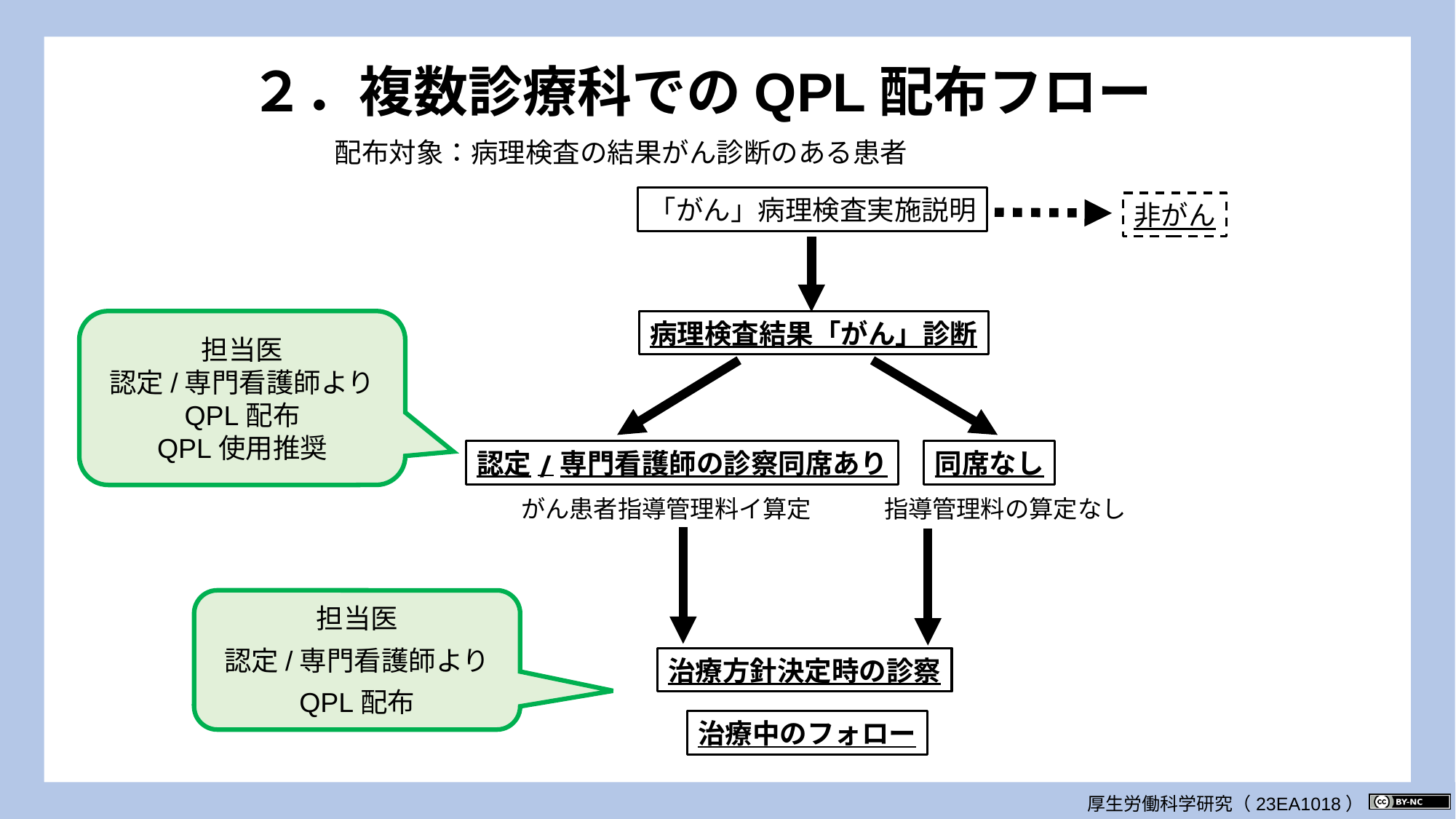

２．複数診療科でのQPL配布フロー
配布対象：病理検査の結果がん診断のある患者
「がん」病理検査実施説明
非がん
担当医
認定/専門看護師より
QPL配布
QPL使用推奨
病理検査結果「がん」診断
認定/専門看護師の診察同席あり
同席なし
がん患者指導管理料イ算定
指導管理料の算定なし
担当医
認定/専門看護師より
QPL配布
治療方針決定時の診察
治療中のフォロー